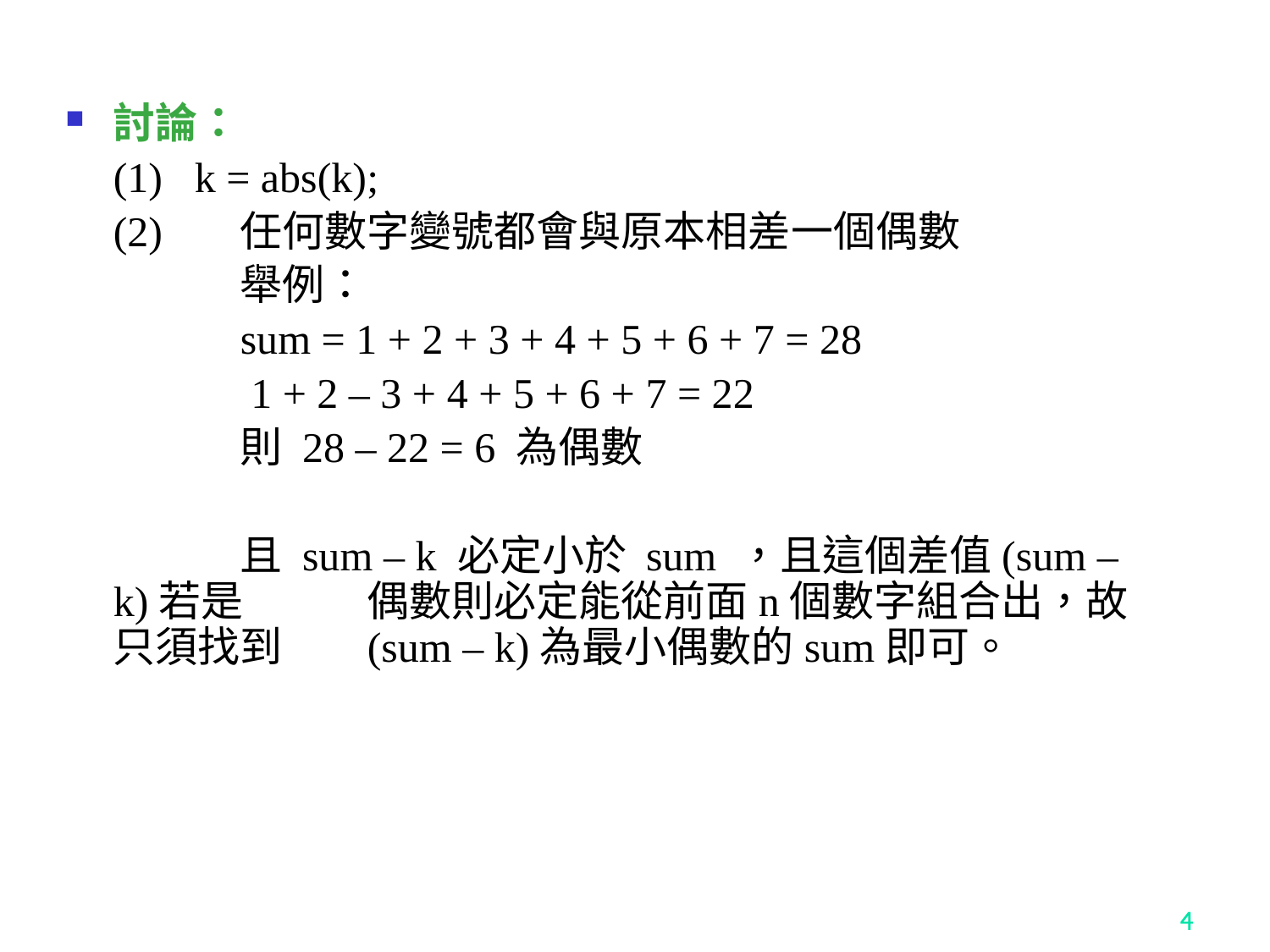

討論：
	(1)   k = abs(k);
	(2) 	任何數字變號都會與原本相差一個偶數
		舉例：
		sum = 1 + 2 + 3 + 4 + 5 + 6 + 7 = 28
		 1 + 2 – 3 + 4 + 5 + 6 + 7 = 22
		則 28 – 22 = 6 為偶數

		且 sum – k 必定小於 sum ，且這個差值(sum – k)若是	偶數則必定能從前面n個數字組合出，故只須找到	(sum – k)為最小偶數的sum即可。
4